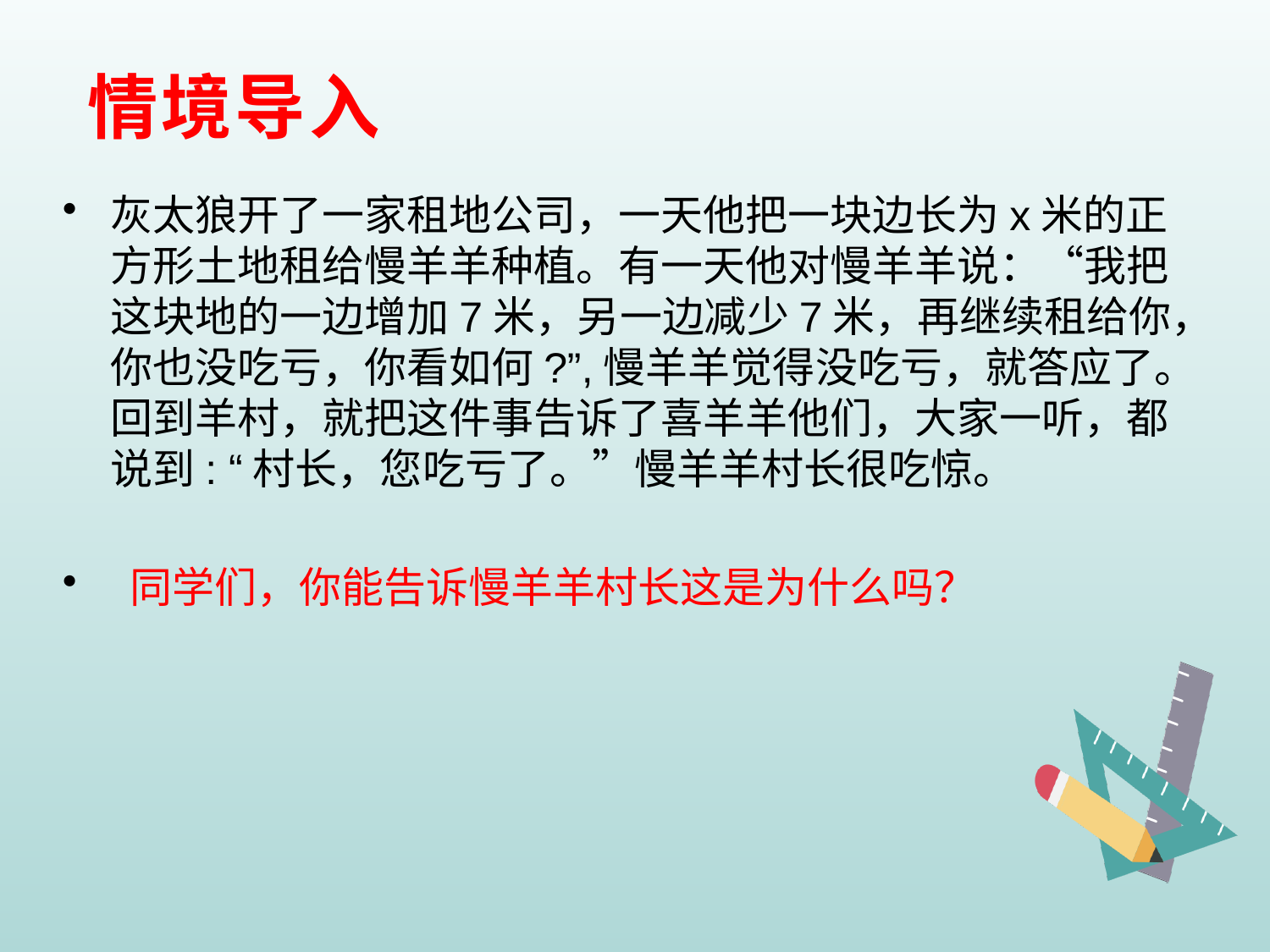

情境导入
灰太狼开了一家租地公司，一天他把一块边长为x米的正方形土地租给慢羊羊种植。有一天他对慢羊羊说：“我把这块地的一边增加7米，另一边减少7米，再继续租给你，你也没吃亏，你看如何?”,慢羊羊觉得没吃亏，就答应了。回到羊村，就把这件事告诉了喜羊羊他们，大家一听，都说到: “村长，您吃亏了。”慢羊羊村长很吃惊。

 同学们，你能告诉慢羊羊村长这是为什么吗？